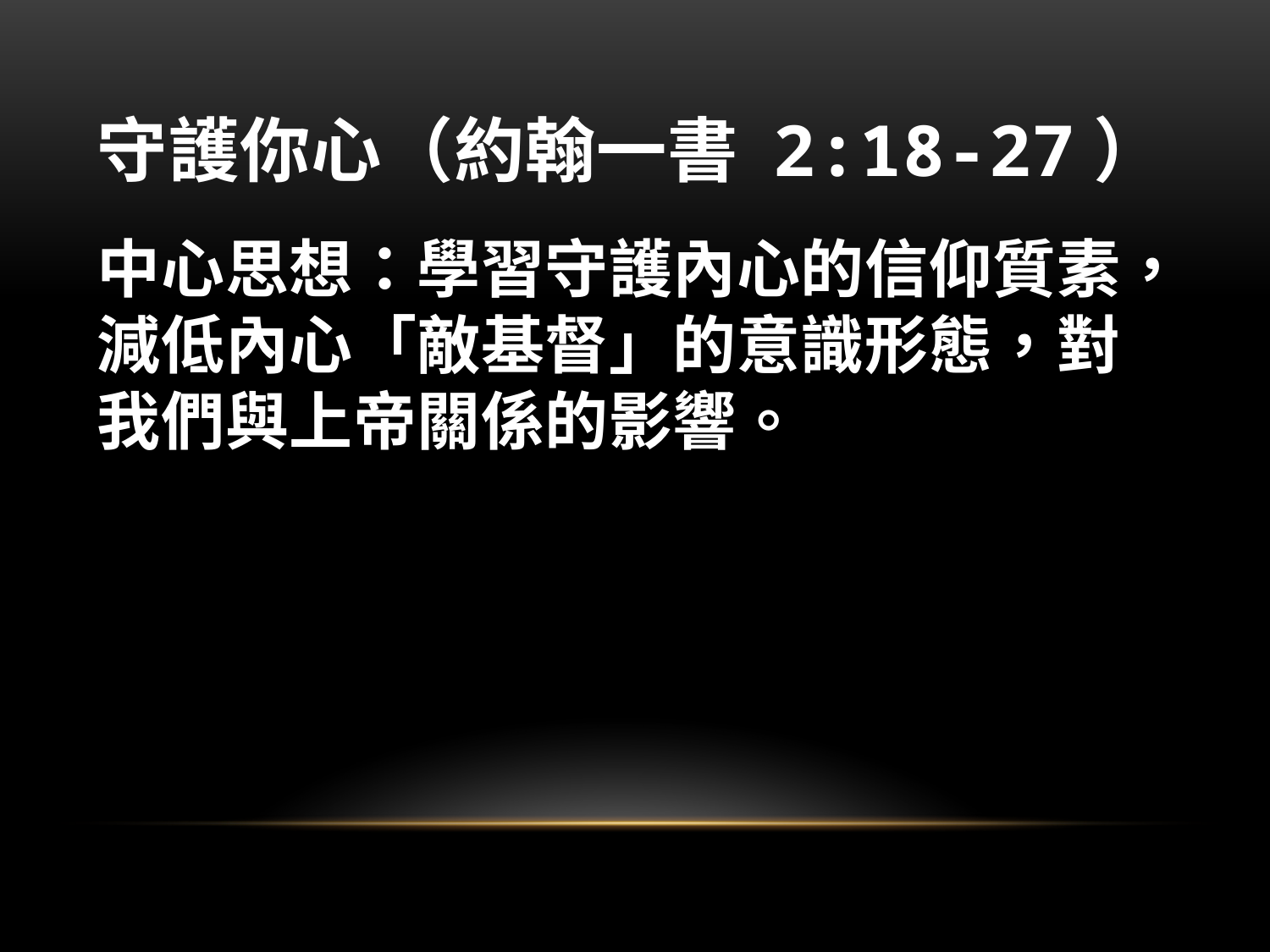

# 守護你心（約翰一書 2:18-27）
中心思想：學習守護內心的信仰質素，減低內心「敵基督」的意識形態，對我們與上帝關係的影響。